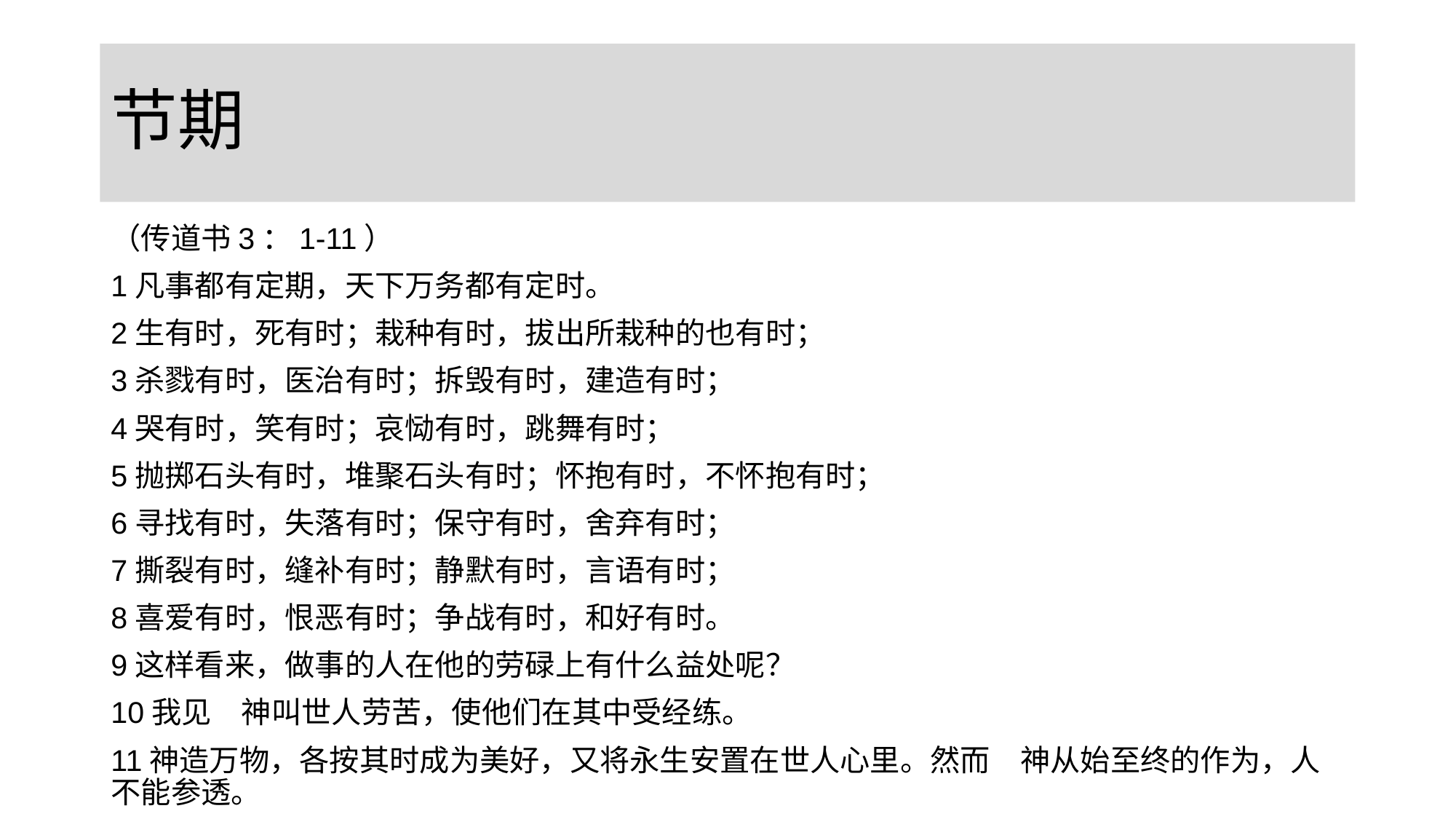

# 节期
（传道书3：1-11）
1凡事都有定期，天下万务都有定时。
2生有时，死有时；栽种有时，拔出所栽种的也有时；
3杀戮有时，医治有时；拆毁有时，建造有时；
4哭有时，笑有时；哀恸有时，跳舞有时；
5抛掷石头有时，堆聚石头有时；怀抱有时，不怀抱有时；
6寻找有时，失落有时；保守有时，舍弃有时；
7撕裂有时，缝补有时；静默有时，言语有时；
8喜爱有时，恨恶有时；争战有时，和好有时。
9这样看来，做事的人在他的劳碌上有什么益处呢？
10我见　神叫世人劳苦，使他们在其中受经练。
11神造万物，各按其时成为美好，又将永生安置在世人心里。然而　神从始至终的作为，人不能参透。